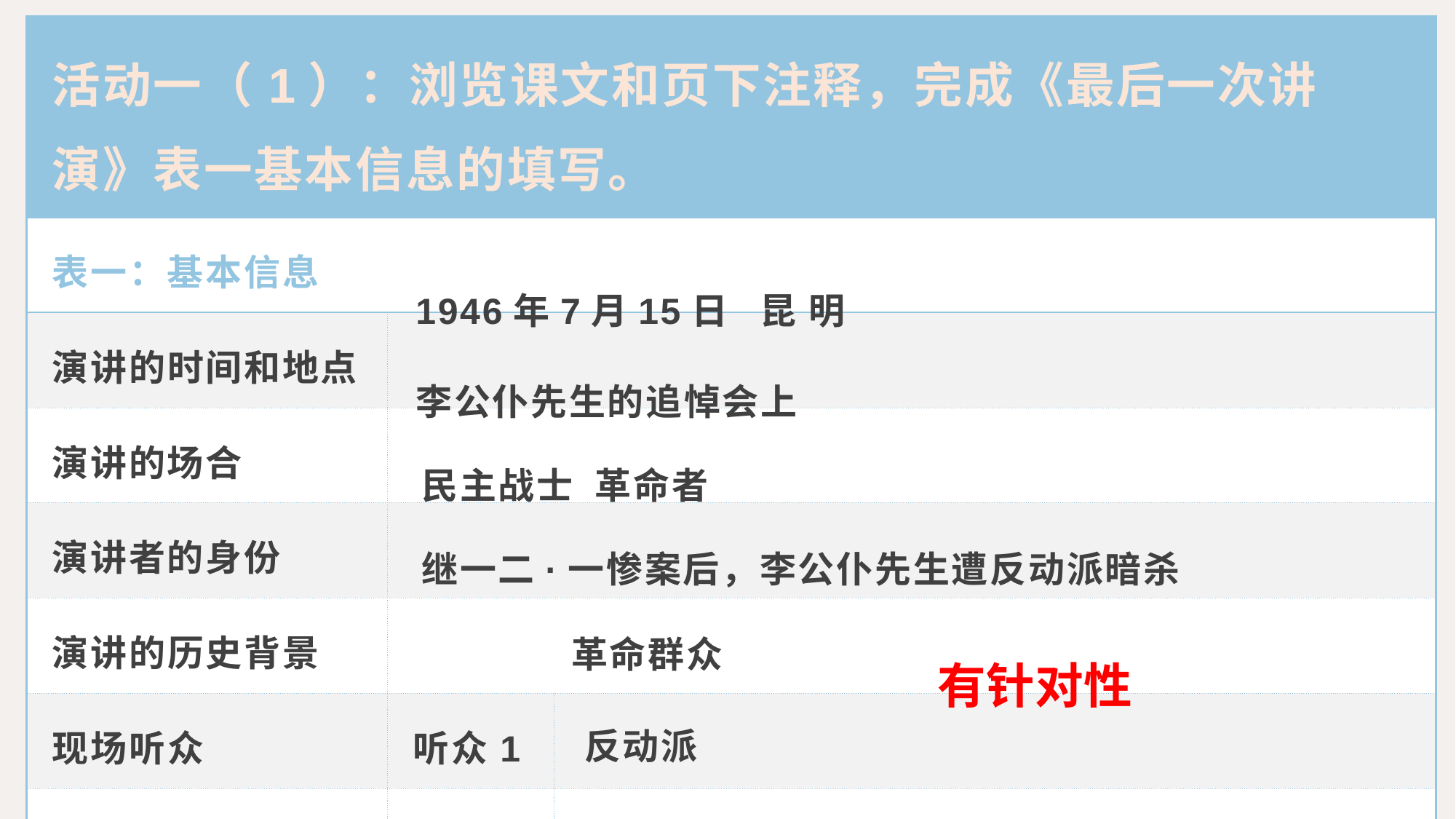

| 活动一（1）：浏览课文和页下注释，完成《最后一次讲演》表一基本信息的填写。 |  |  |
| --- | --- | --- |
| 表一：基本信息 |  |  |
| 演讲的时间和地点 |  |  |
| 演讲的场合 |  |  |
| 演讲者的身份 |  |  |
| 演讲的历史背景 |  |  |
| 现场听众 | 听众1 |  |
|  | 听众2 |  |
1946年7月15日   昆 明
李公仆先生的追悼会上
民主战士  革命者
继一二·一惨案后，李公仆先生遭反动派暗杀
革命群众
有针对性
反动派